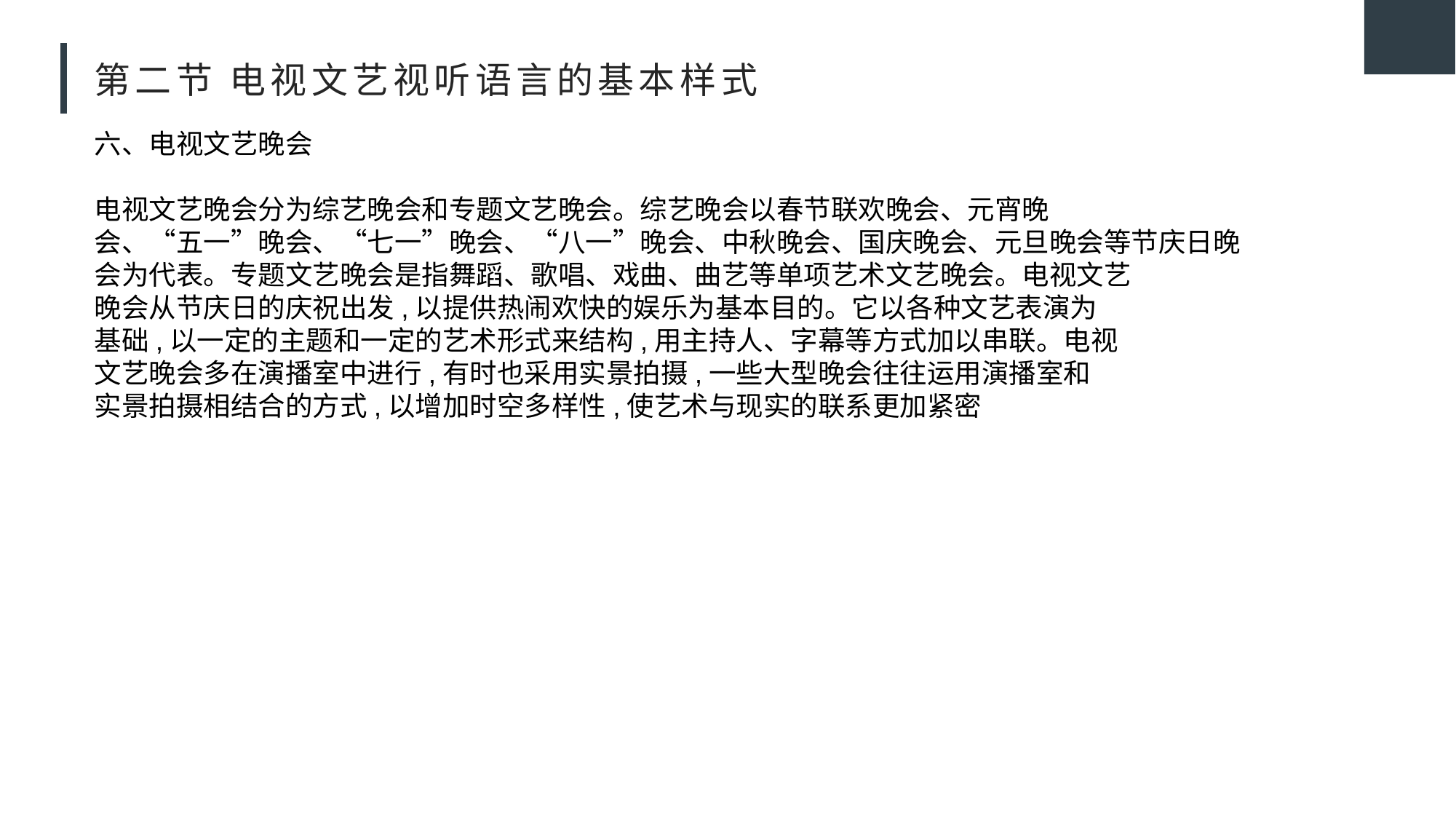

# 第二节 电视文艺视听语言的基本样式
六、电视文艺晚会

电视文艺晚会分为综艺晚会和专题文艺晚会。综艺晚会以春节联欢晚会、元宵晚
会、“五一”晚会、“七一”晚会、“八一”晚会、中秋晚会、国庆晚会、元旦晚会等节庆日晚
会为代表。专题文艺晚会是指舞蹈、歌唱、戏曲、曲艺等单项艺术文艺晚会。电视文艺
晚会从节庆日的庆祝出发,以提供热闹欢快的娱乐为基本目的。它以各种文艺表演为
基础,以一定的主题和一定的艺术形式来结构,用主持人、字幕等方式加以串联。电视
文艺晚会多在演播室中进行,有时也采用实景拍摄,一些大型晚会往往运用演播室和
实景拍摄相结合的方式,以增加时空多样性,使艺术与现实的联系更加紧密